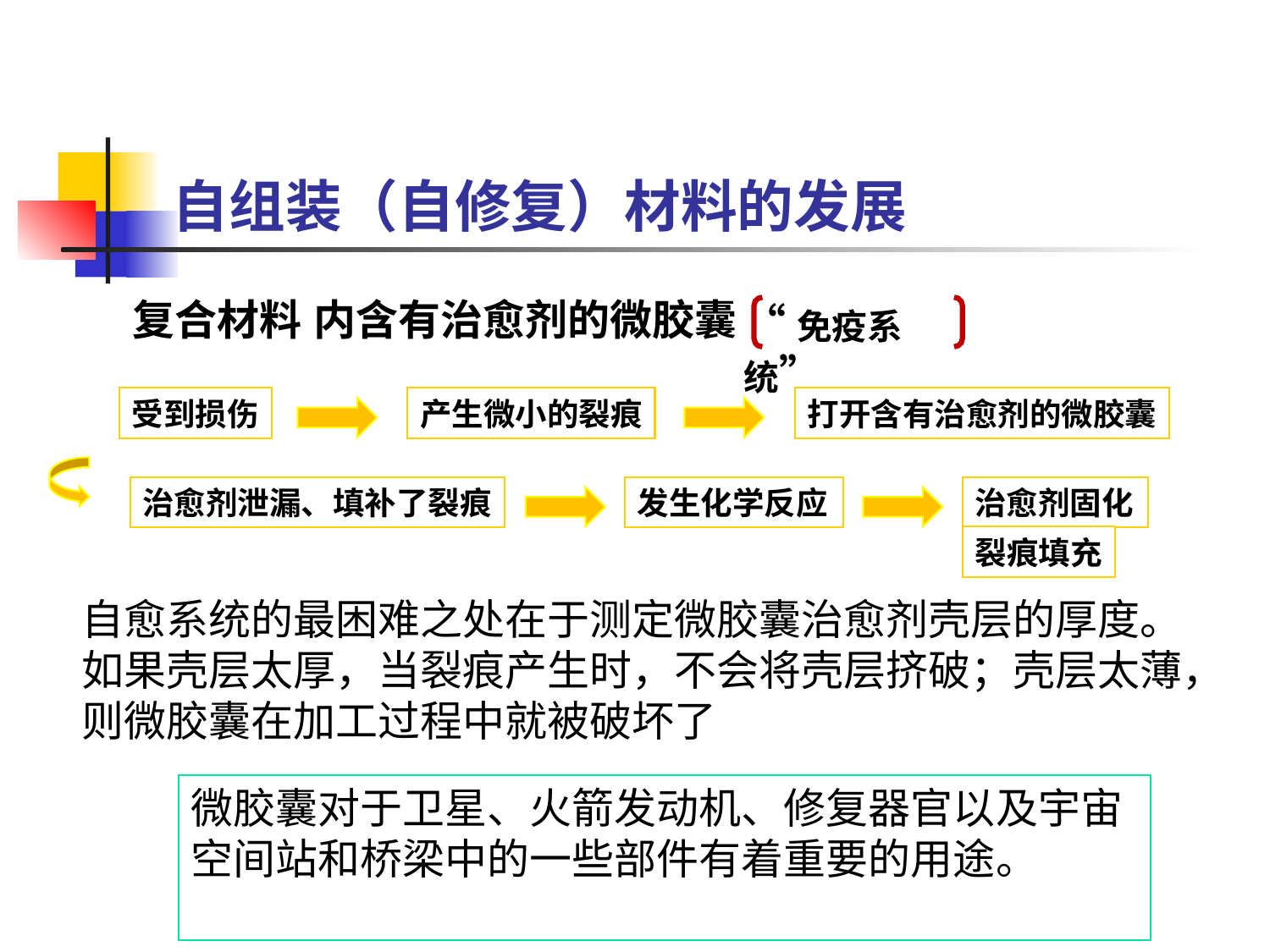

# 自组装（自修复）材料的发展

复合材料
内含有治愈剂的微胶囊
“免疫系统”

受到损伤
产生微小的裂痕
打开含有治愈剂的微胶囊

治愈剂泄漏、填补了裂痕
发生化学反应
治愈剂固化

裂痕填充
自愈系统的最困难之处在于测定微胶囊治愈剂壳层的厚度。如果壳层太厚，当裂痕产生时，不会将壳层挤破；壳层太薄，则微胶囊在加工过程中就被破坏了
微胶囊对于卫星、火箭发动机、修复器官以及宇宙空间站和桥梁中的一些部件有着重要的用途。